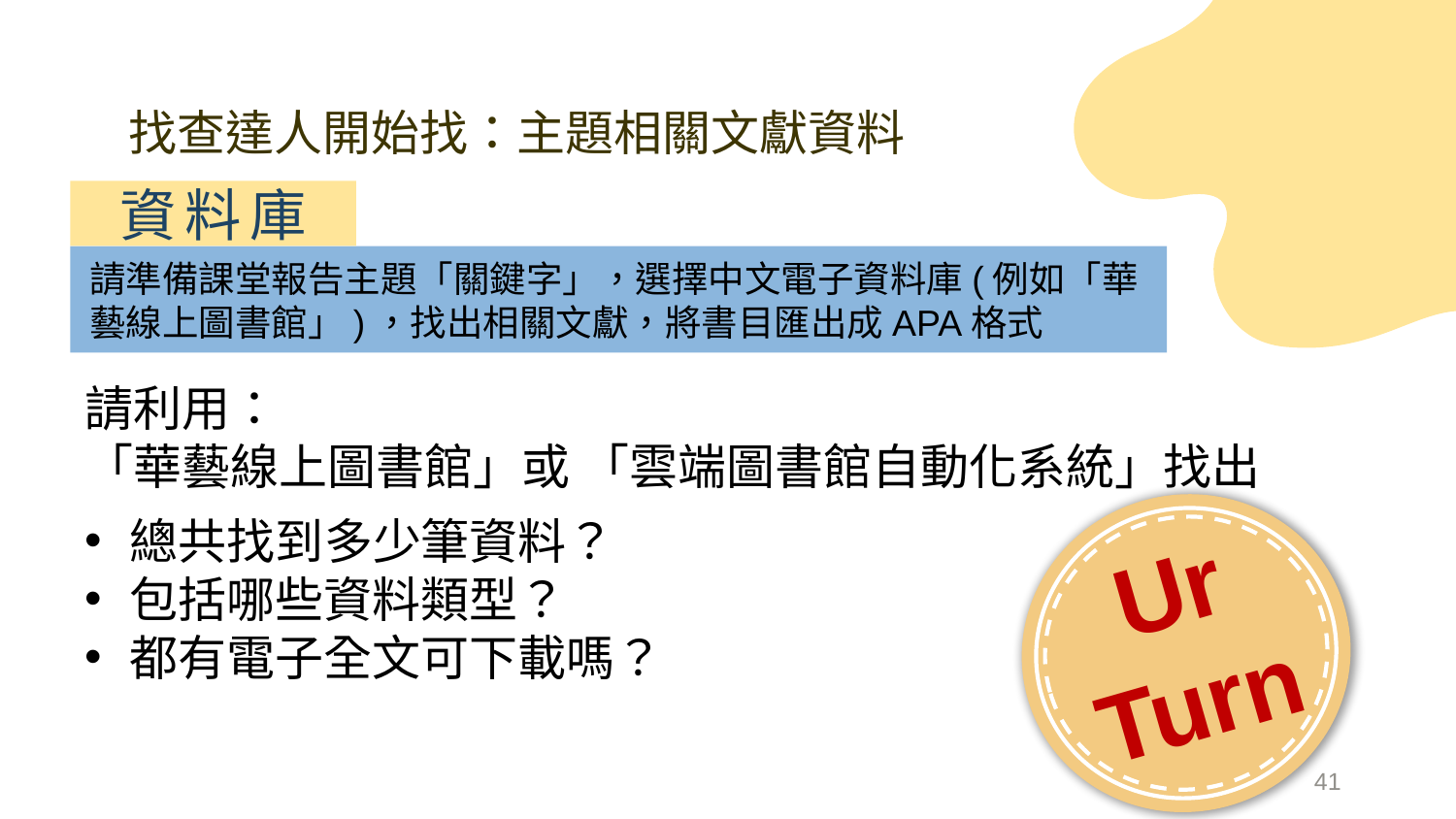

# 找查達人開始找：主題相關文獻資料
資料庫
請準備課堂報告主題「關鍵字」，選擇中文電子資料庫(例如「華藝線上圖書館」)，找出相關文獻，將書目匯出成APA格式
請利用：
「華藝線上圖書館」或 「雲端圖書館自動化系統」找出

Ur
Turn
總共找到多少筆資料？
包括哪些資料類型？
都有電子全文可下載嗎？
41